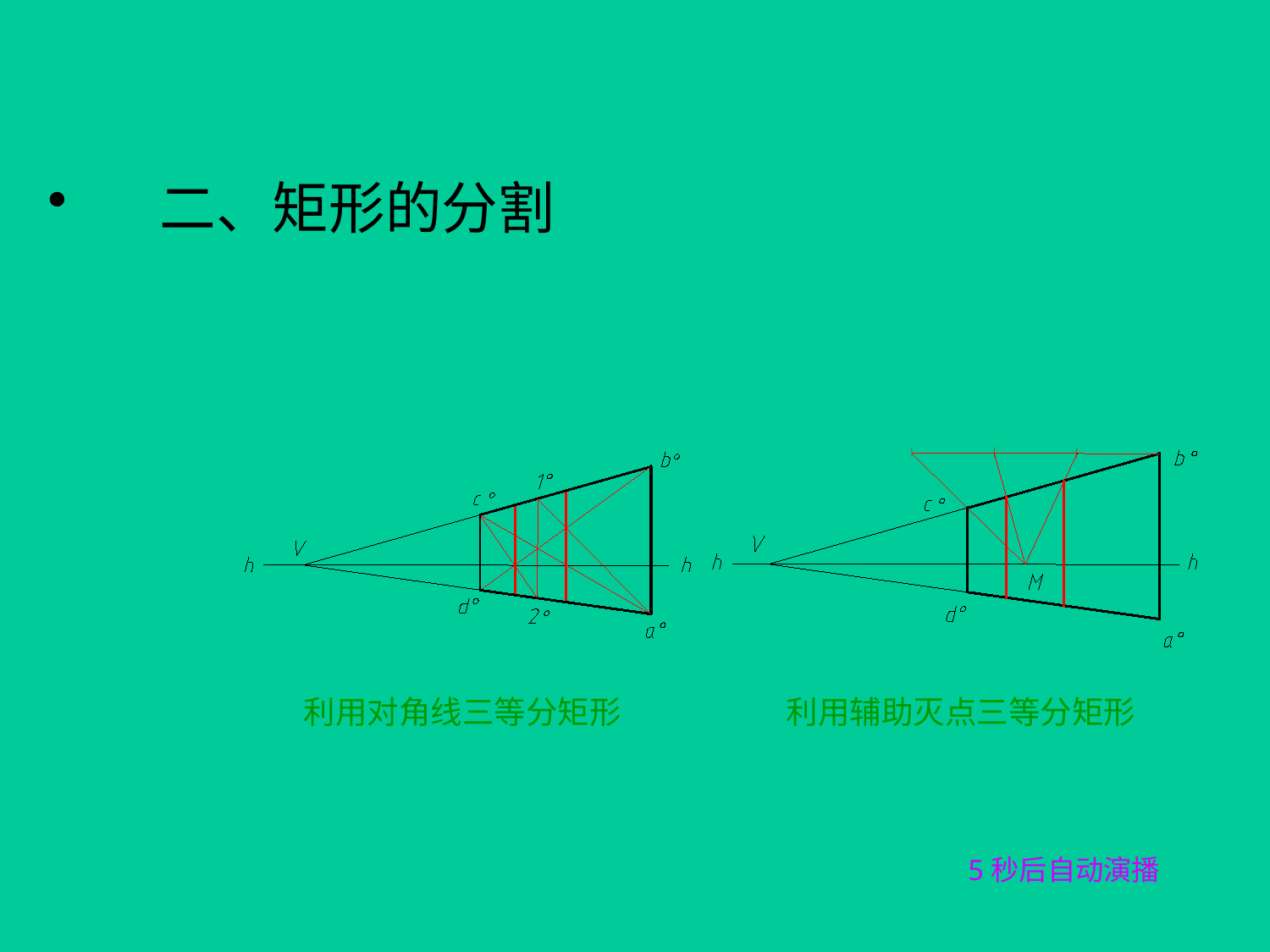

二、矩形的分割

    利用对角线三等分矩形                       利用辅助灭点三等分矩形
5秒后自动演播